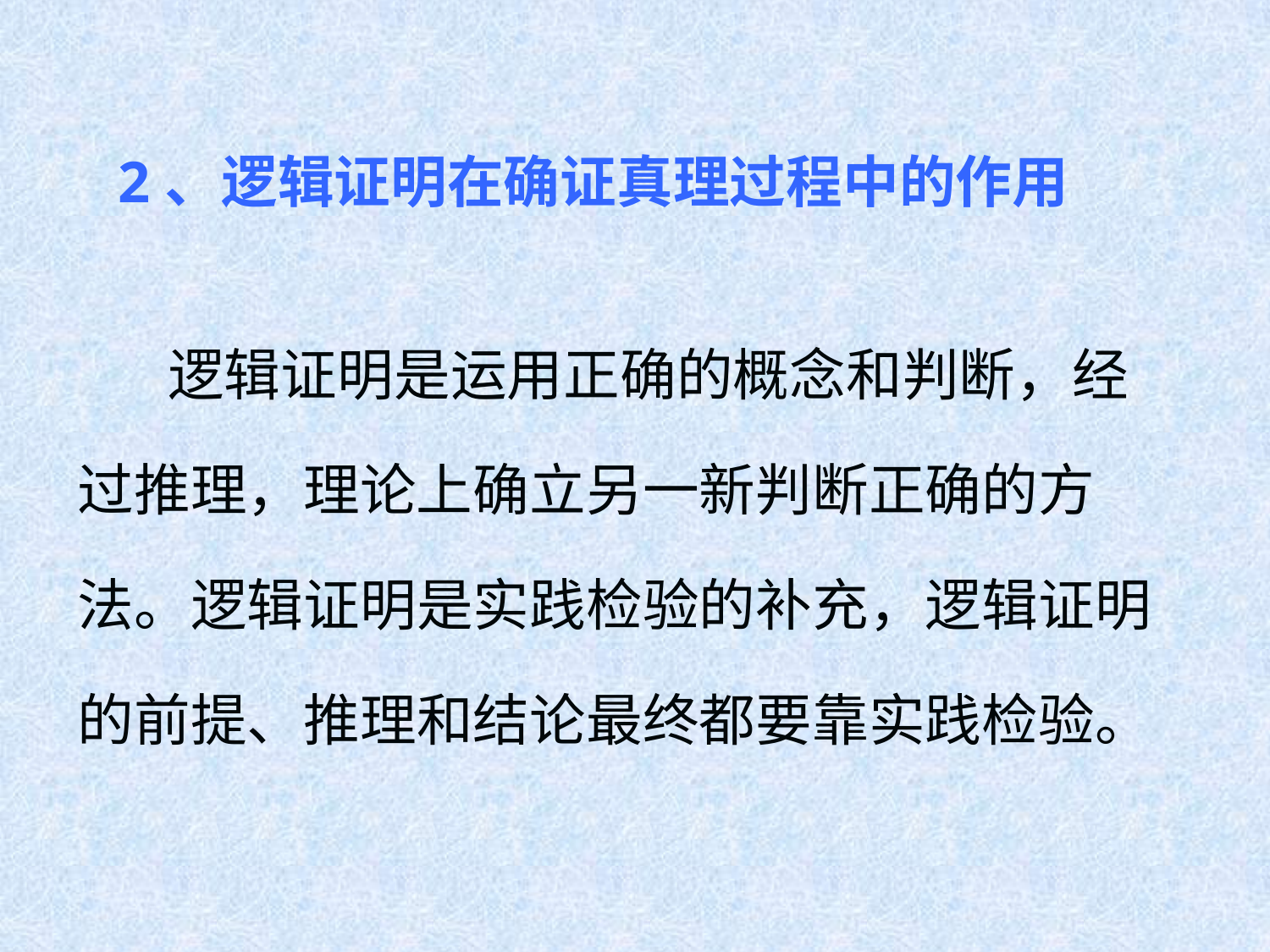

2、逻辑证明在确证真理过程中的作用
       逻辑证明是运用正确的概念和判断，经过推理，理论上确立另一新判断正确的方法。逻辑证明是实践检验的补充，逻辑证明的前提、推理和结论最终都要靠实践检验。